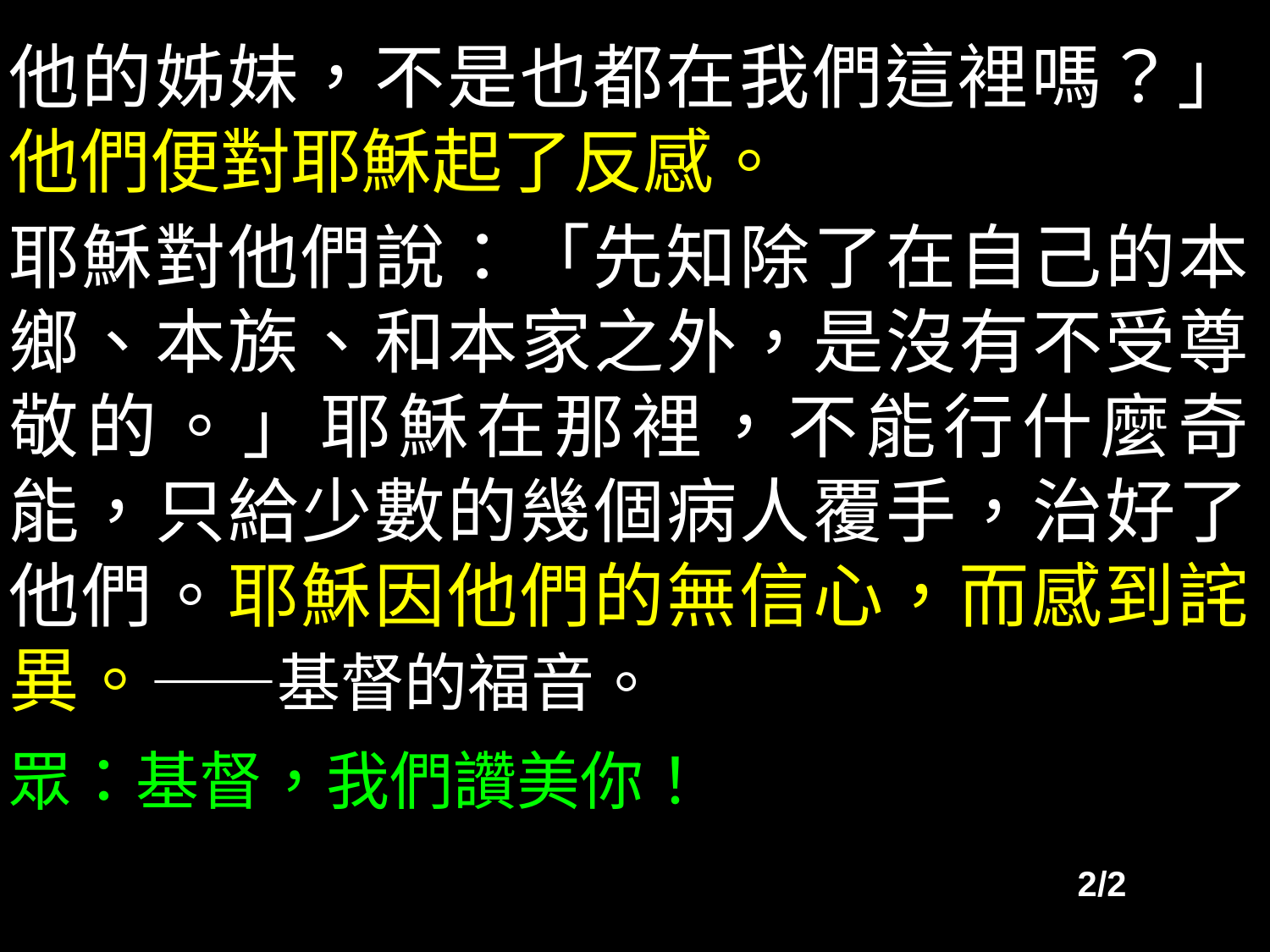

他的姊妹，不是也都在我們這裡嗎？」他們便對耶穌起了反感。
耶穌對他們說：「先知除了在自己的本鄉、本族、和本家之外，是沒有不受尊敬的。」耶穌在那裡，不能行什麼奇能，只給少數的幾個病人覆手，治好了他們。耶穌因他們的無信心，而感到詫異。——基督的福音。
眾：基督，我們讚美你！

2/2